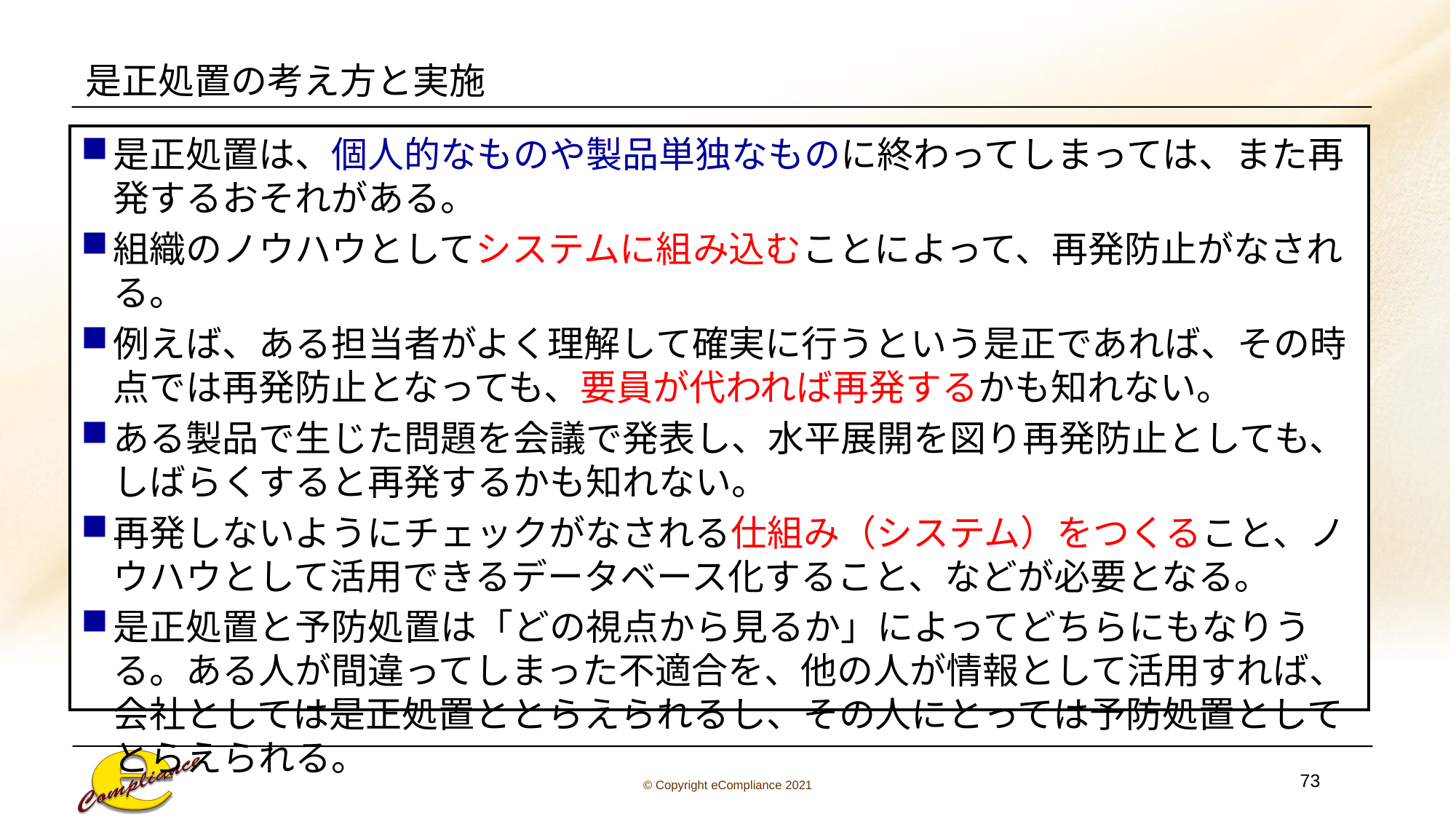

# 是正処置の考え方と実施
是正処置は、個人的なものや製品単独なものに終わってしまっては、また再発するおそれがある。
組織のノウハウとしてシステムに組み込むことによって、再発防止がなされる。
例えば、ある担当者がよく理解して確実に行うという是正であれば、その時点では再発防止となっても、要員が代われば再発するかも知れない。
ある製品で生じた問題を会議で発表し、水平展開を図り再発防止としても、しばらくすると再発するかも知れない。
再発しないようにチェックがなされる仕組み（システム）をつくること、ノウハウとして活用できるデータベース化すること、などが必要となる。
是正処置と予防処置は「どの視点から見るか」によってどちらにもなりうる。ある人が間違ってしまった不適合を、他の人が情報として活用すれば、会社としては是正処置ととらえられるし、その人にとっては予防処置としてとらえられる。